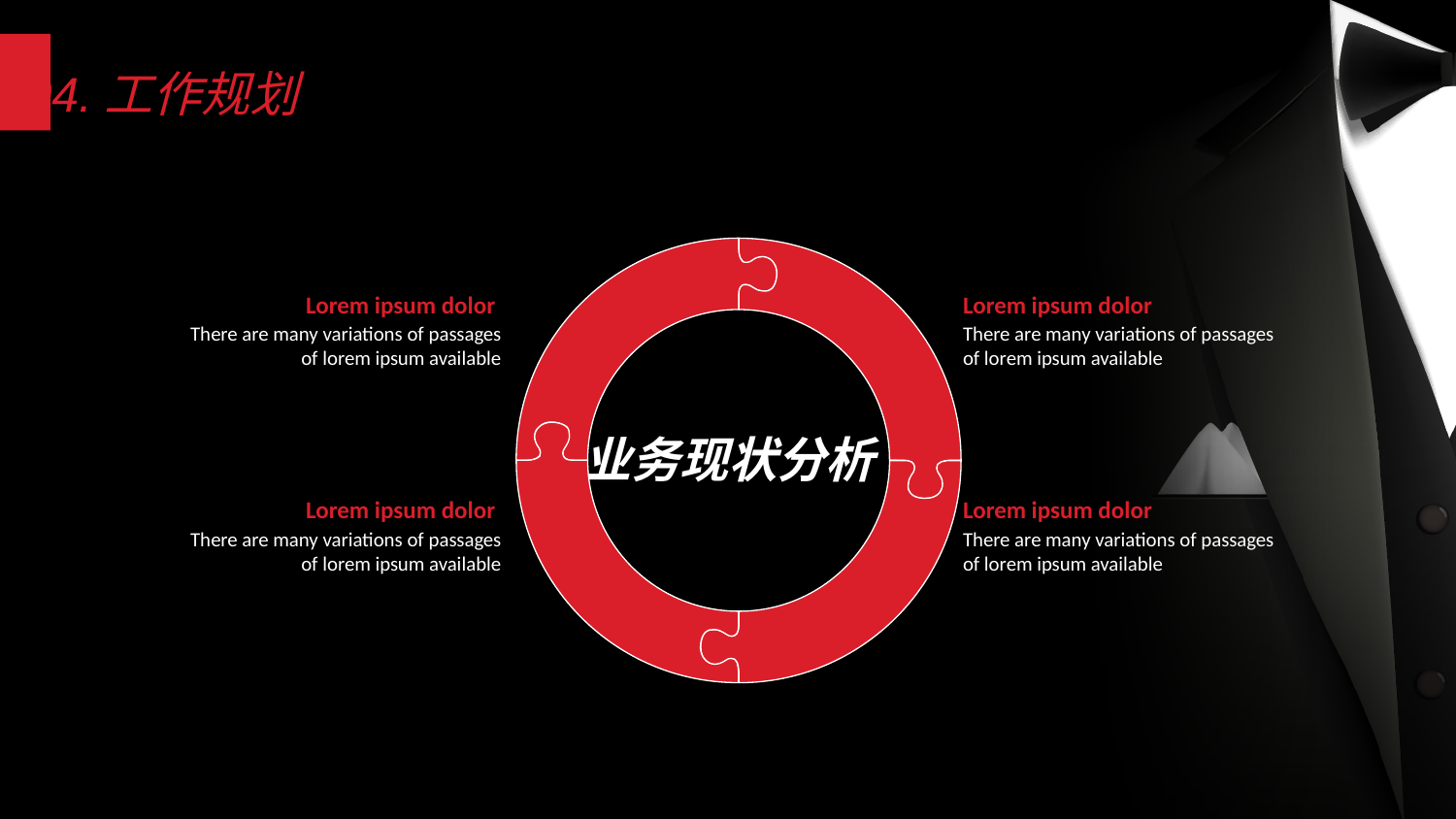

04.工作规划

Lorem ipsum dolor
Lorem ipsum dolor
There are many variations of passages of lorem ipsum available
There are many variations of passages of lorem ipsum available
业务现状分析
Lorem ipsum dolor
Lorem ipsum dolor
There are many variations of passages of lorem ipsum available
There are many variations of passages of lorem ipsum available